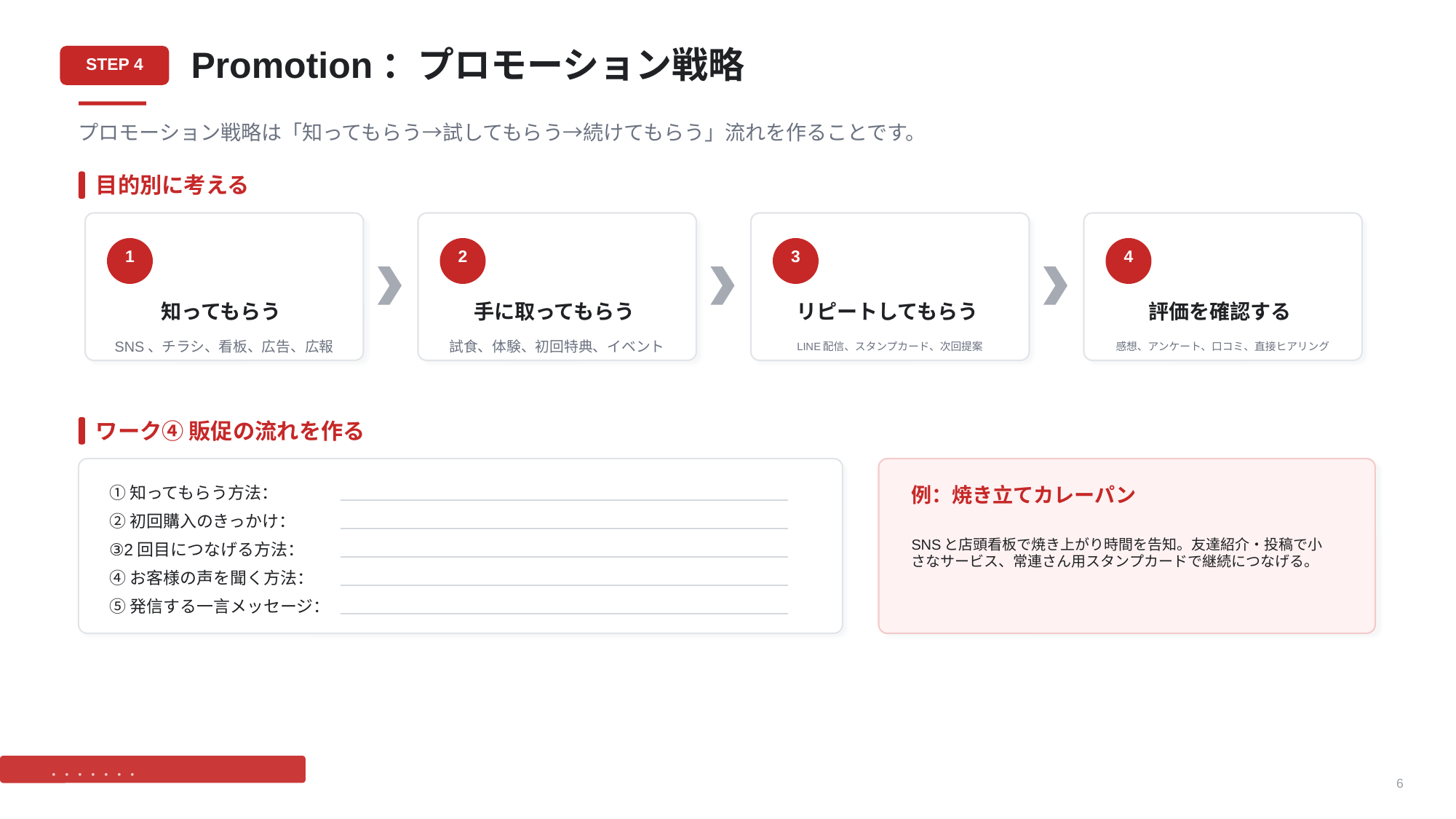

Promotion：プロモーション戦略

STEP 4

プロモーション戦略は「知ってもらう→試してもらう→続けてもらう」流れを作ることです。
目的別に考える

1
2
3
4

知ってもらう
手に取ってもらう
リピートしてもらう
評価を確認する
SNS、チラシ、看板、広告、広報
試食、体験、初回特典、イベント
LINE配信、スタンプカード、次回提案
感想、アンケート、口コミ、直接ヒアリング
ワーク④ 販促の流れを作る

①知ってもらう方法：
例：焼き立てカレーパン

②初回購入のきっかけ：

SNSと店頭看板で焼き上がり時間を告知。友達紹介・投稿で小さなサービス、常連さん用スタンプカードで継続につなげる。
③2回目につなげる方法：

④お客様の声を聞く方法：

⑤発信する一言メッセージ：

6